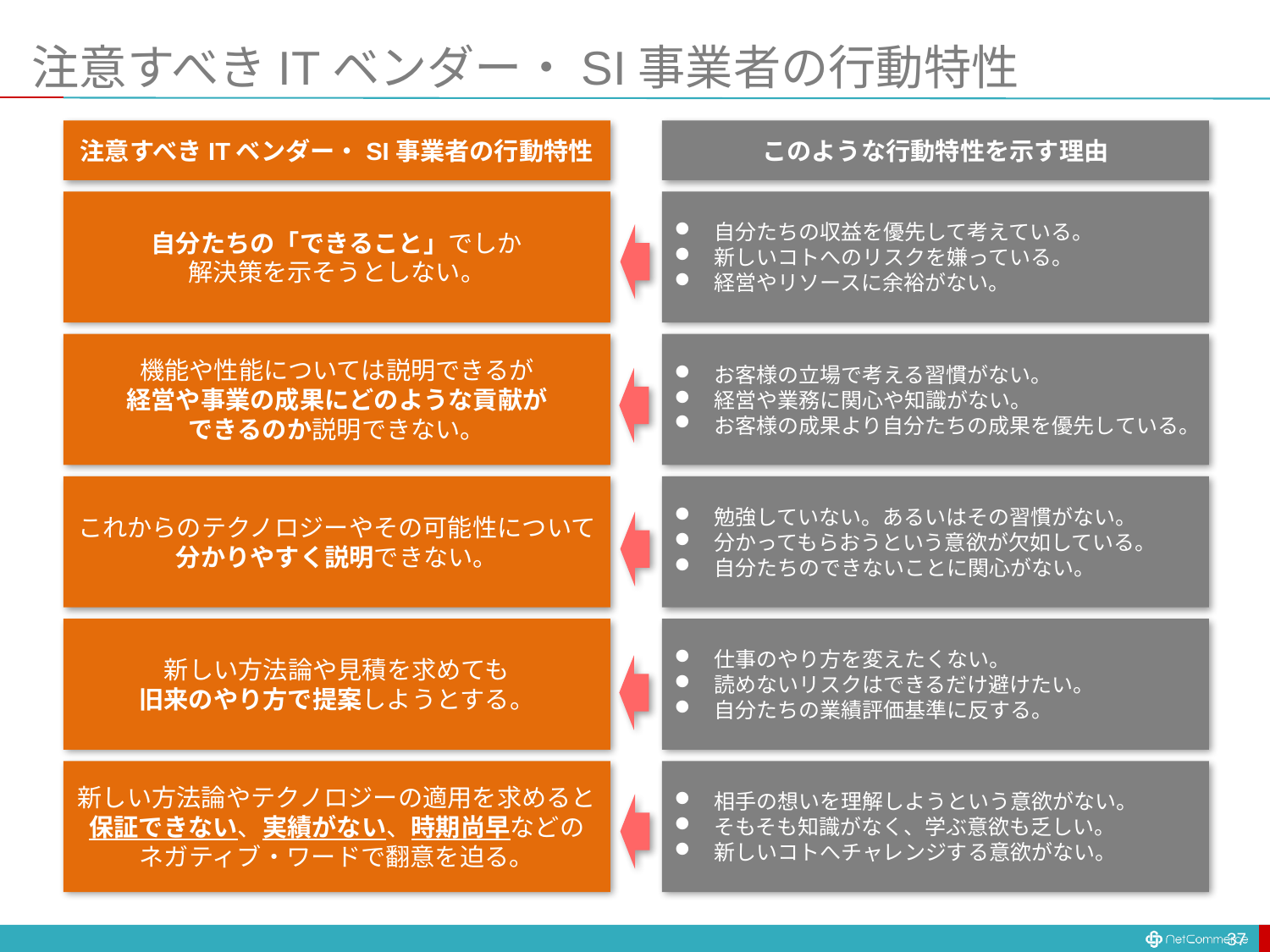

# 注意すべきITベンダー・SI事業者の行動特性
注意すべきITベンダー・SI事業者の行動特性
このような行動特性を示す理由
自分たちの収益を優先して考えている。
新しいコトへのリスクを嫌っている。
経営やリソースに余裕がない。

お客様の立場で考える習慣がない。
経営や業務に関心や知識がない。
お客様の成果より自分たちの成果を優先している。

勉強していない。あるいはその習慣がない。
分かってもらおうという意欲が欠如している。
自分たちのできないことに関心がない。

仕事のやり方を変えたくない。
読めないリスクはできるだけ避けたい。
自分たちの業績評価基準に反する。

相手の想いを理解しようという意欲がない。
そもそも知識がなく、学ぶ意欲も乏しい。
新しいコトへチャレンジする意欲がない。

自分たちの「できること」でしか
解決策を示そうとしない。
機能や性能については説明できるが
経営や事業の成果にどのような貢献が
できるのか説明できない。
これからのテクノロジーやその可能性について
分かりやすく説明できない。
新しい方法論や見積を求めても
旧来のやり方で提案しようとする。
新しい方法論やテクノロジーの適用を求めると
保証できない、実績がない、時期尚早などの
ネガティブ・ワードで翻意を迫る。
37